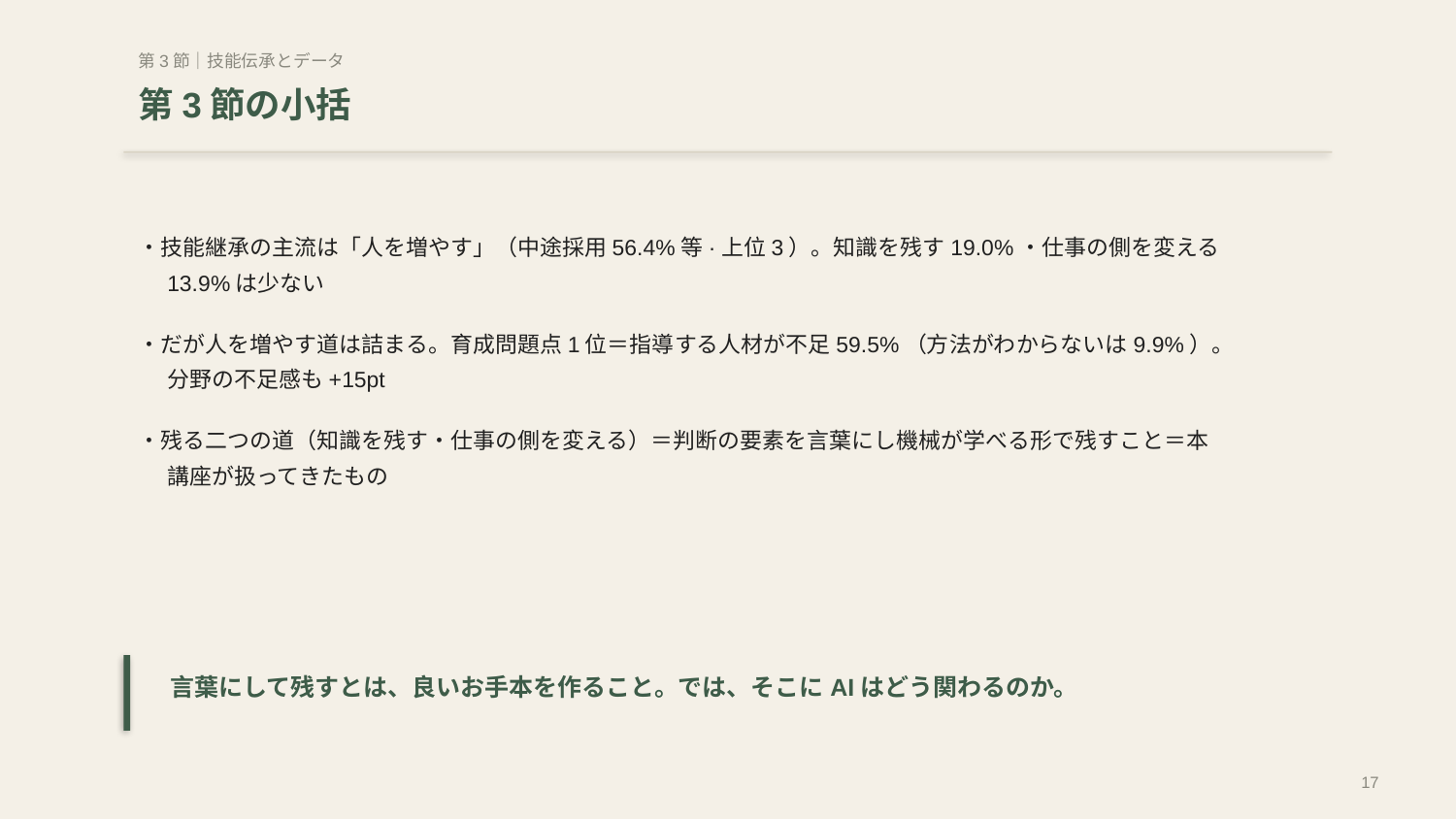

第3節｜技能伝承とデータ
第3節の小括

・技能継承の主流は「人を増やす」（中途採用56.4%等·上位3）。知識を残す19.0%・仕事の側を変える13.9%は少ない
・だが人を増やす道は詰まる。育成問題点1位＝指導する人材が不足59.5%（方法がわからないは9.9%）。分野の不足感も+15pt
・残る二つの道（知識を残す・仕事の側を変える）＝判断の要素を言葉にし機械が学べる形で残すこと＝本講座が扱ってきたもの

言葉にして残すとは、良いお手本を作ること。では、そこにAIはどう関わるのか。
17